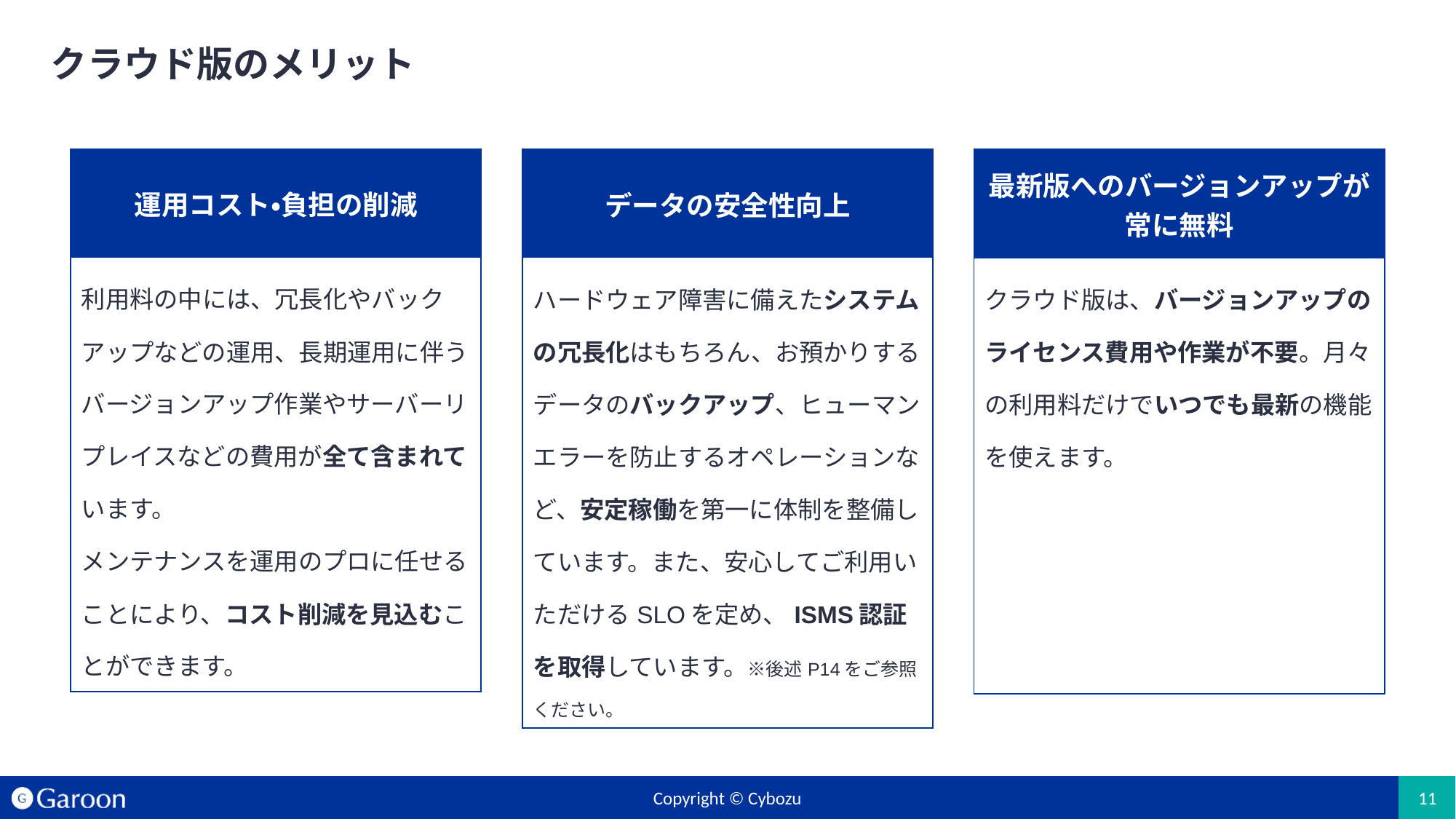

# クラウド版のメリット
| 運用コスト・負担の削減 |
| --- |
| 利用料の中には、冗長化やバックアップなどの運用、長期運用に伴うバージョンアップ作業やサーバーリプレイスなどの費用が全て含まれています。 メンテナンスを運用のプロに任せることにより、コスト削減を見込むことができます。 |
| データの安全性向上 |
| --- |
| ハードウェア障害に備えたシステムの冗長化はもちろん、お預かりするデータのバックアップ、ヒューマンエラーを防止するオペレーションなど、安定稼働を第一に体制を整備しています。また、安心してご利用いただけるSLOを定め、ISMS認証を取得しています。※後述P14をご参照ください。 |
| 最新版へのバージョンアップが常に無料 |
| --- |
| クラウド版は、バージョンアップのライセンス費用や作業が不要。月々の利用料だけでいつでも最新の機能を使えます。 |